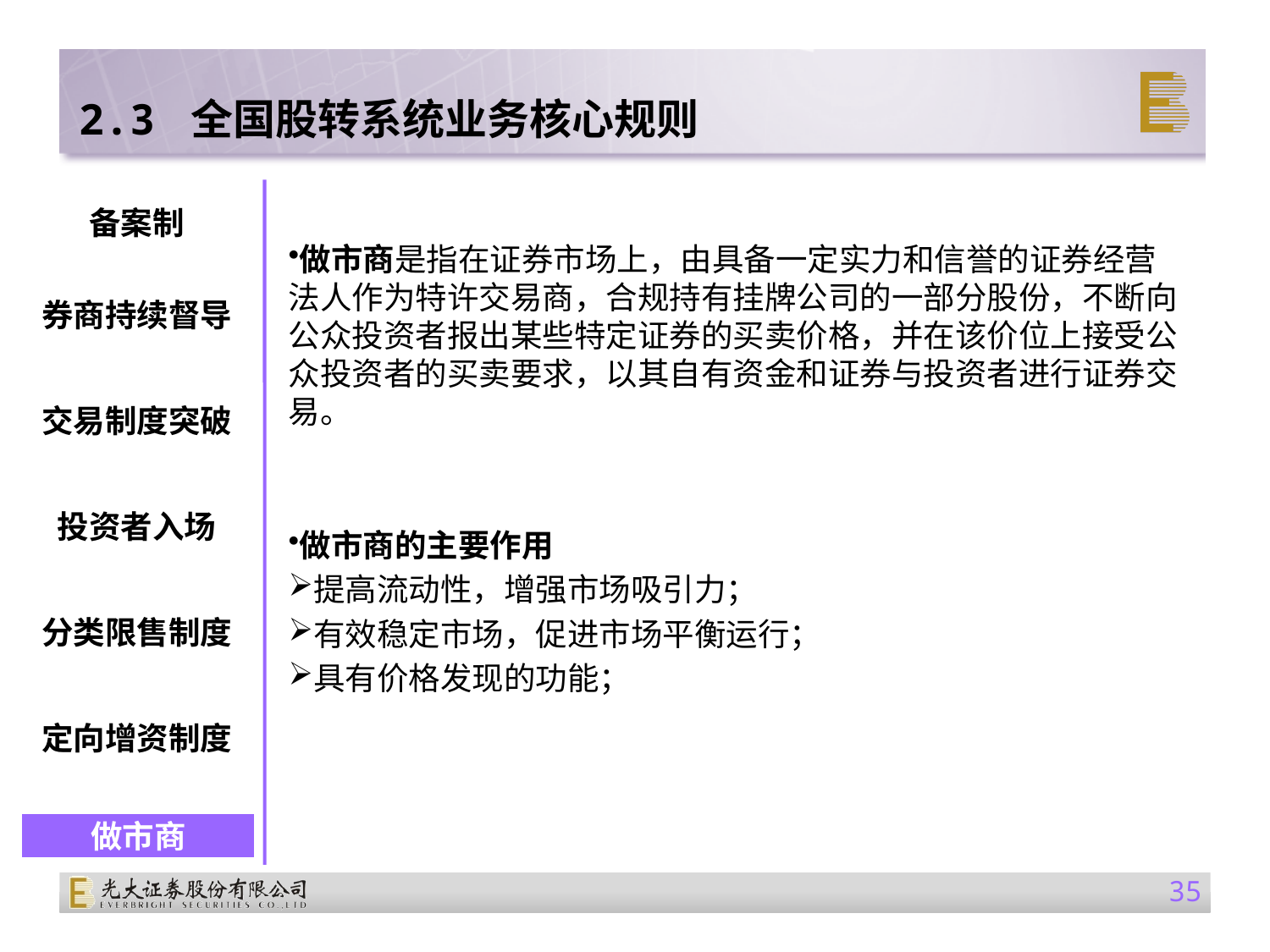

2.3 全国股转系统业务核心规则

备案制
做市商是指在证券市场上，由具备一定实力和信誉的证券经营法人作为特许交易商，合规持有挂牌公司的一部分股份，不断向公众投资者报出某些特定证券的买卖价格，并在该价位上接受公众投资者的买卖要求，以其自有资金和证券与投资者进行证券交易。

做市商的主要作用
提高流动性，增强市场吸引力；
有效稳定市场，促进市场平衡运行；
具有价格发现的功能；

券商持续督导
交易制度突破
投资者入场
分类限售制度
定向增资制度
做市商
35